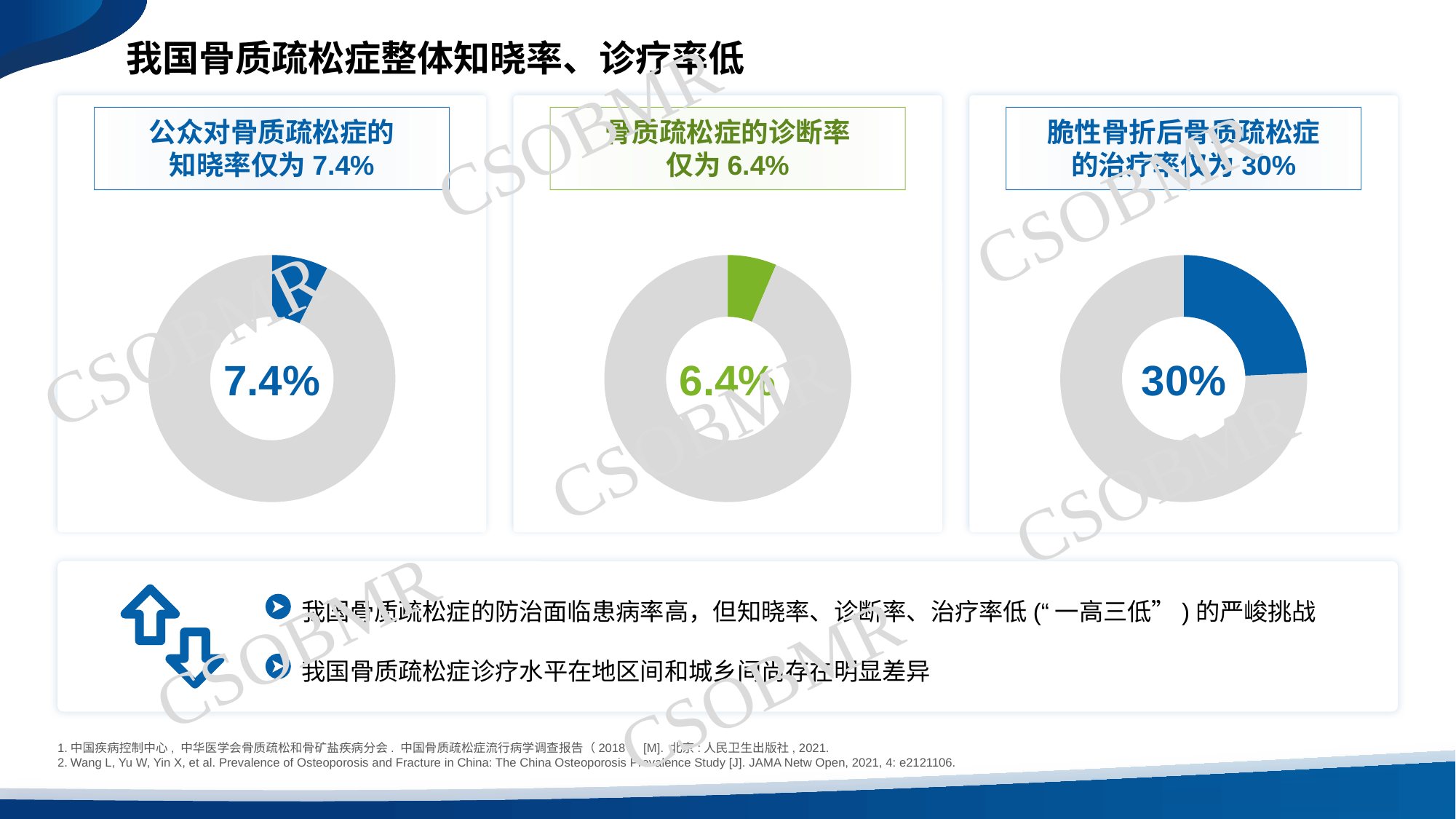

我国骨质疏松症整体知晓率、诊疗率低
CSOBMR

公众对骨质疏松症的知晓率仅为7.4%
骨质疏松症的诊断率仅为6.4%
脆性骨折后骨质疏松症的治疗率仅为30%
CSOBMR

### Chart

| Category | 列1 |
|---|---|
| 死于各种并发症 | 0.074 |
|   | 0.926 |

### Chart

| Category | 列1 |
|---|---|
| 死于各种并发症 | 0.064 |
|   | 0.936 |

### Chart

| Category | 列1 |
|---|---|
| 死于各种并发症 | 0.3 |
|   | 0.936 |
CSOBMR
7.4%
6.4%
30%
CSOBMR
CSOBMR

我国骨质疏松症的防治面临患病率高，但知晓率、诊断率、治疗率低(“一高三低”)的严峻挑战

我国骨质疏松症诊疗水平在地区间和城乡间尚存在明显差异

CSOBMR
CSOBMR
中国疾病控制中心, 中华医学会骨质疏松和骨矿盐疾病分会. 中国骨质疏松症流行病学调查报告（2018）[M]. 北京:人民卫生出版社, 2021.
Wang L, Yu W, Yin X, et al. Prevalence of Osteoporosis and Fracture in China: The China Osteoporosis Prevalence Study [J]. JAMA Netw Open, 2021, 4: e2121106.